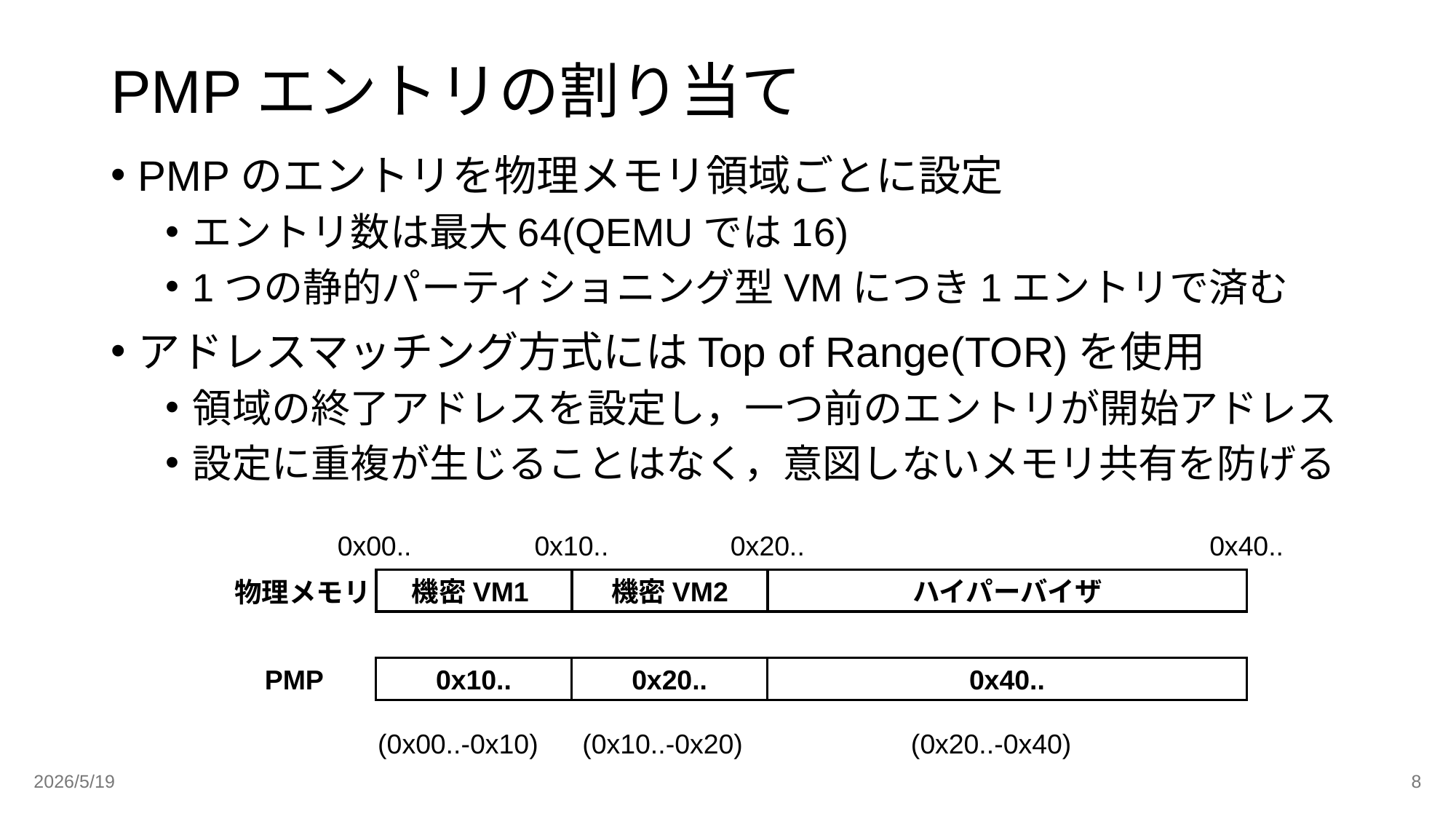

# PMPエントリの割り当て
PMPのエントリを物理メモリ領域ごとに設定
エントリ数は最大64(QEMUでは16)
1つの静的パーティショニング型VMにつき1エントリで済む
アドレスマッチング方式にはTop of Range(TOR)を使用
領域の終了アドレスを設定し，一つ前のエントリが開始アドレス
設定に重複が生じることはなく，意図しないメモリ共有を防げる
0x10..
0x20..
0x40..
0x00..
物理メモリ
ハイパーバイザ
機密VM2
機密VM1
PMP
0x40..
0x20..
0x10..
(0x00..-0x10)
(0x10..-0x20)
(0x20..-0x40)
2026/5/19
8